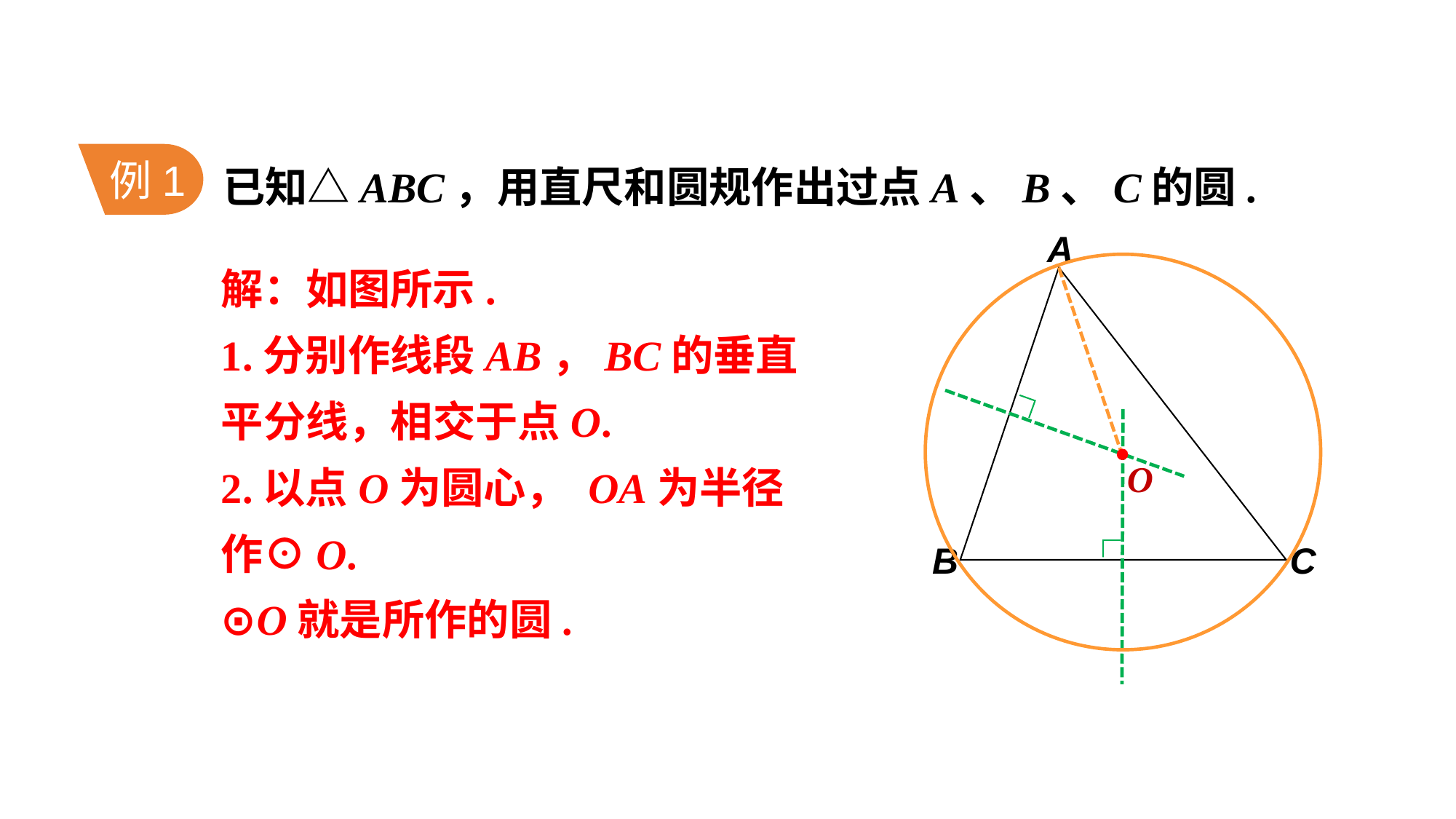

已知△ABC，用直尺和圆规作出过点A、B、C的圆.
例1
A

C
B
解：如图所示.
1.分别作线段AB，BC的垂直
平分线，相交于点O.
2.以点O为圆心， OA为半径
作⊙O.
⊙O就是所作的圆.

O